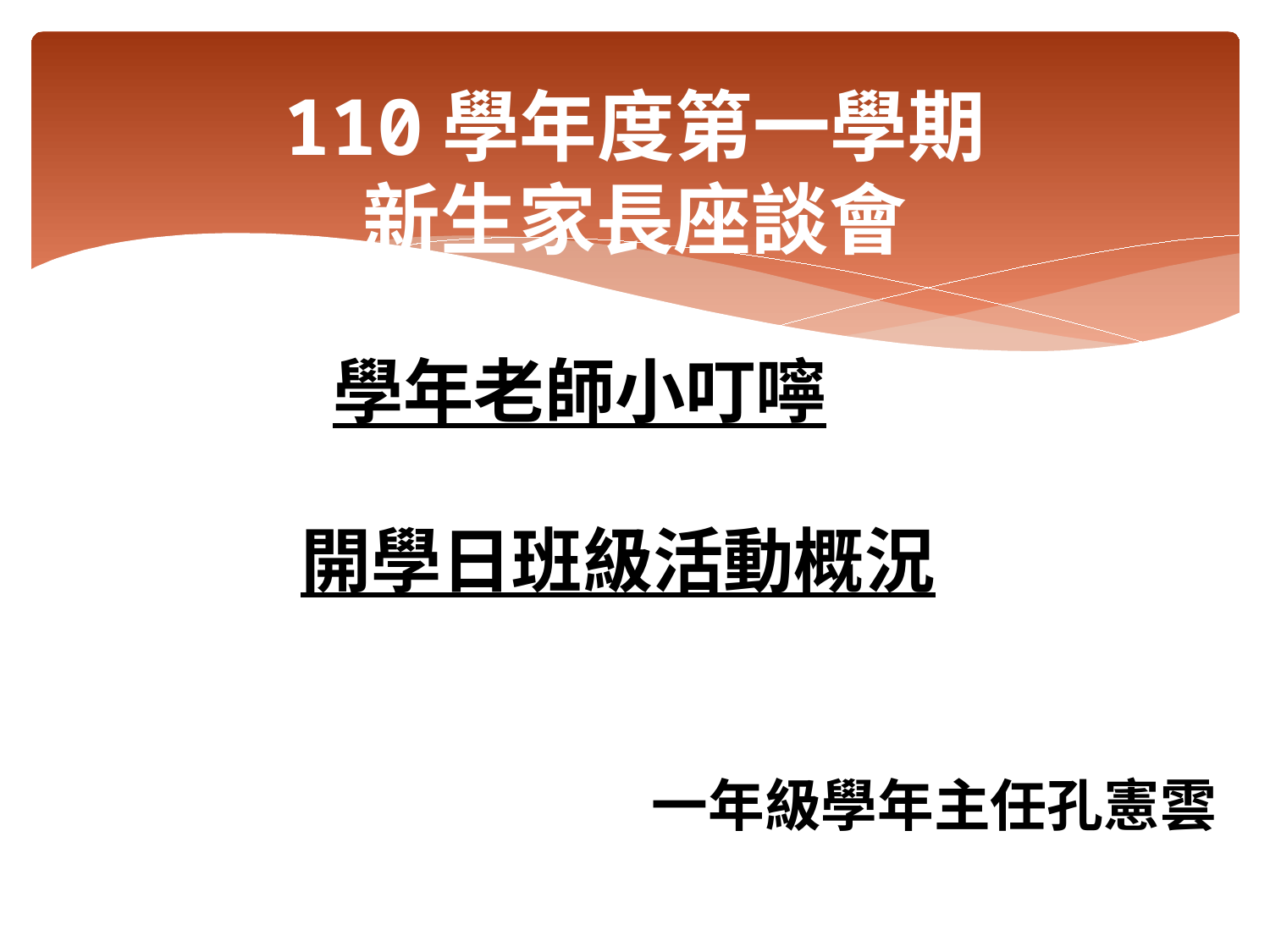

# 110學年度第一學期 新生家長座談會
   學年老師小叮嚀

 開學日班級活動概況

       一年級學年主任孔憲雲